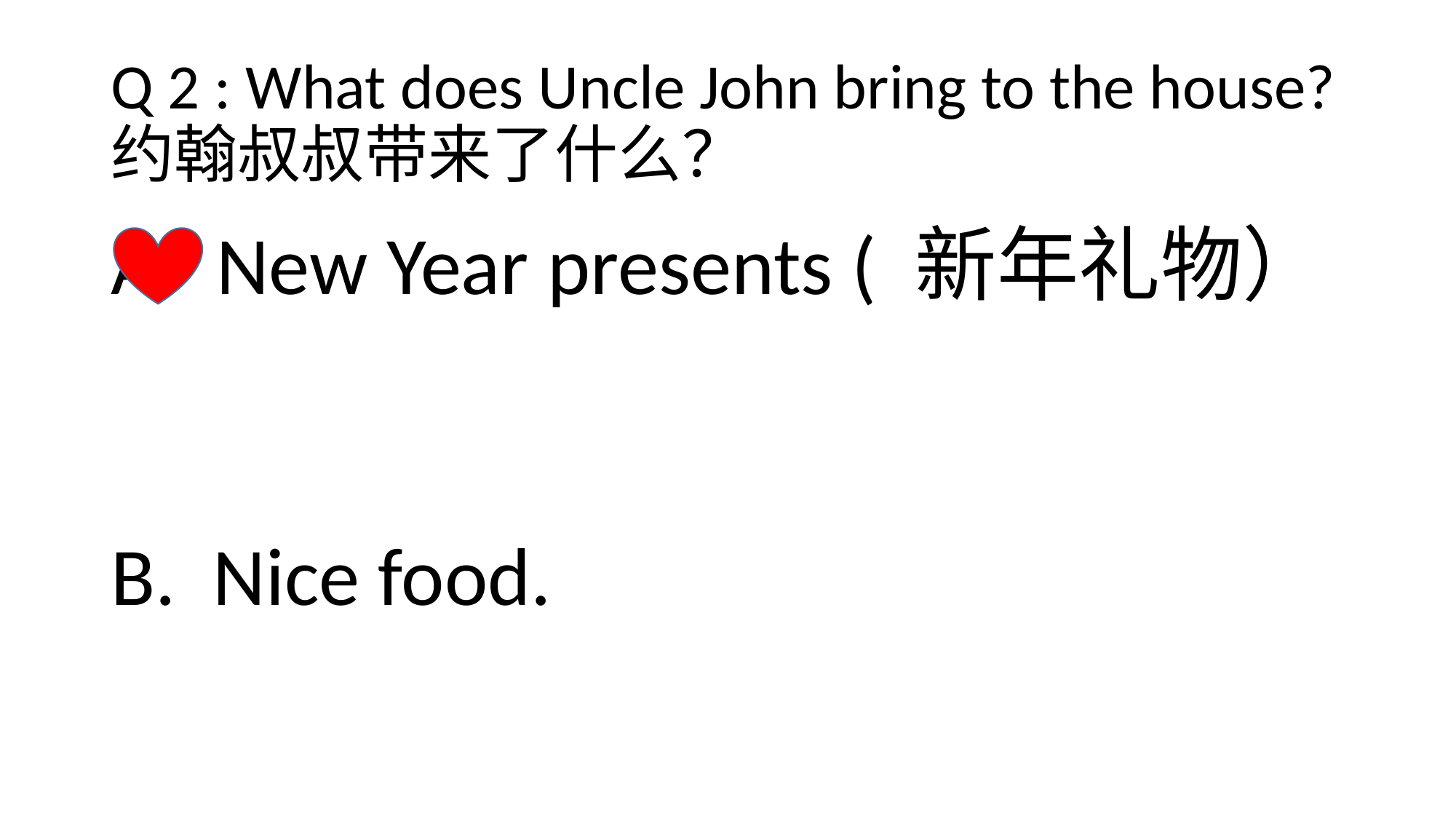

# Q 2 : What does Uncle John bring to the house? 约翰叔叔带来了什么？
A.  New Year presents ( 新年礼物）

B.  Nice food.